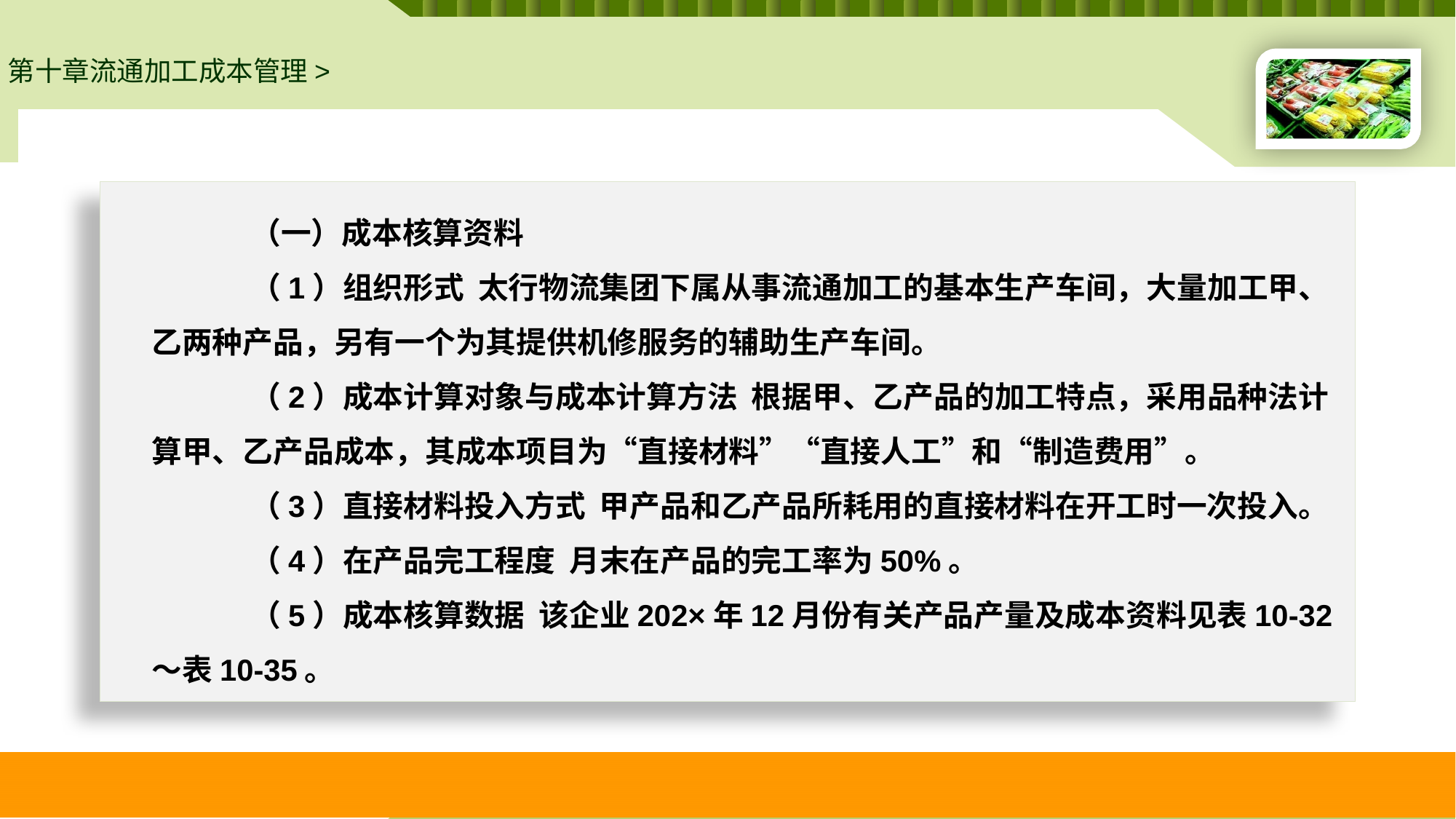

第十章流通加工成本管理>
（一）成本核算资料
（1）组织形式  太行物流集团下属从事流通加工的基本生产车间，大量加工甲、乙两种产品，另有一个为其提供机修服务的辅助生产车间。
（2）成本计算对象与成本计算方法  根据甲、乙产品的加工特点，采用品种法计算甲、乙产品成本，其成本项目为“直接材料”“直接人工”和“制造费用”。
（3）直接材料投入方式  甲产品和乙产品所耗用的直接材料在开工时一次投入。
（4）在产品完工程度  月末在产品的完工率为50%。
（5）成本核算数据  该企业202×年12月份有关产品产量及成本资料见表10-32～表10-35。